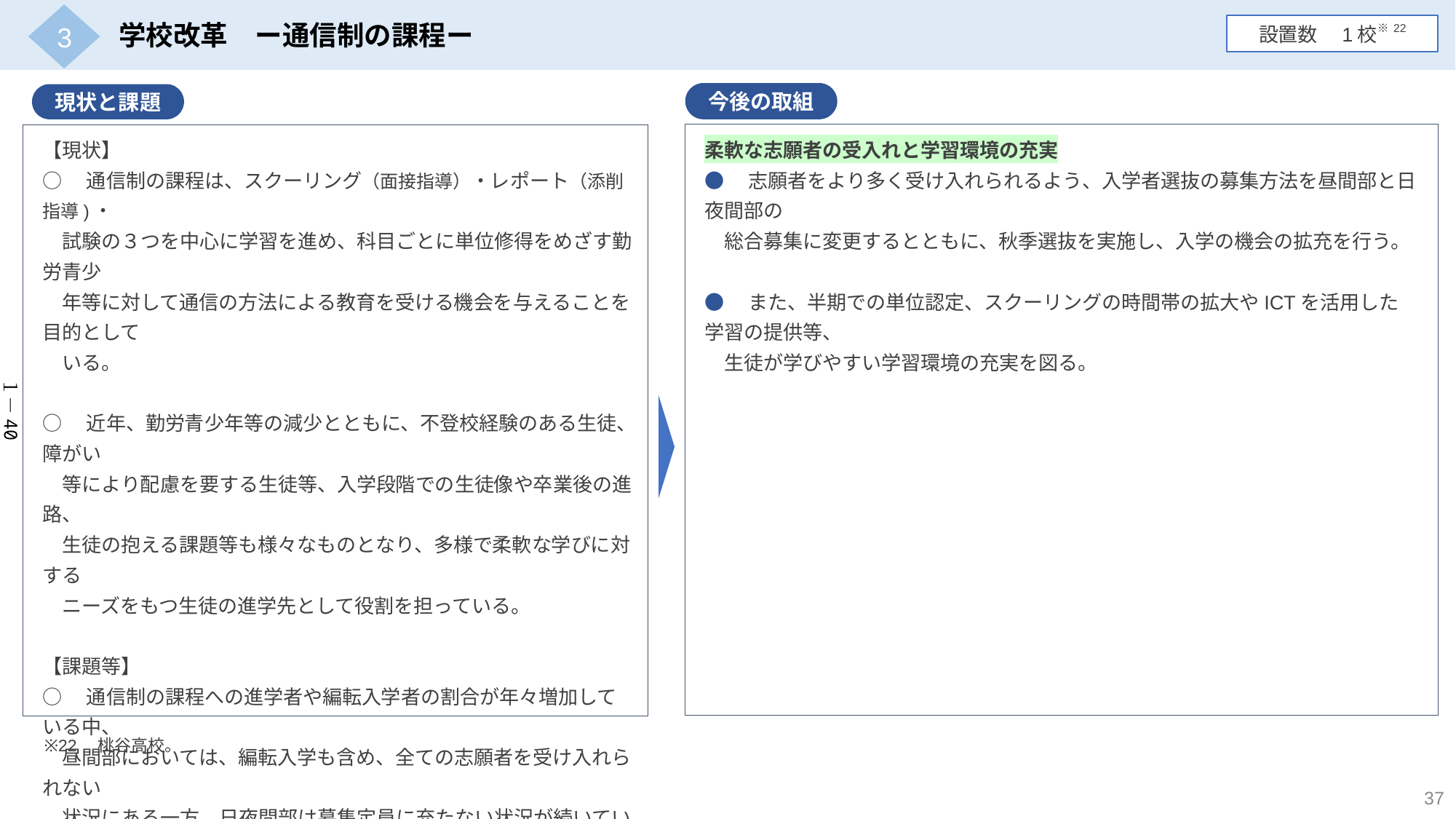

3
学校改革　ー通信制の課程ー
設置数　1校※22
今後の取組
現状と課題

【現状】
○　通信制の課程は、スクーリング（面接指導）・レポート（添削指導)・
　試験の３つを中心に学習を進め、科目ごとに単位修得をめざす勤労青少
　年等に対して通信の方法による教育を受ける機会を与えることを目的として
　いる。

○　近年、勤労青少年等の減少とともに、不登校経験のある生徒、障がい
　等により配慮を要する生徒等、入学段階での生徒像や卒業後の進路、
　生徒の抱える課題等も様々なものとなり、多様で柔軟な学びに対する
　ニーズをもつ生徒の進学先として役割を担っている。

【課題等】
○　通信制の課程への進学者や編転入学者の割合が年々増加している中、
　昼間部においては、編転入学も含め、全ての志願者を受け入れられない
　状況にある一方、日夜間部は募集定員に充たない状況が続いている。

○　入学機会や単位認定が年１回であること、スクーリングの曜日・時間が
　部によって固定化されていること等について、より柔軟な対応策を検討し、
　機能強化を図っていくことが必要。
柔軟な志願者の受入れと学習環境の充実
●　志願者をより多く受け入れられるよう、入学者選抜の募集方法を昼間部と日夜間部の
　総合募集に変更するとともに、秋季選抜を実施し、入学の機会の拡充を行う。

●　また、半期での単位認定、スクーリングの時間帯の拡大やICTを活用した学習の提供等、
　生徒が学びやすい学習環境の充実を図る。

１－40

※22　桃谷高校。
37